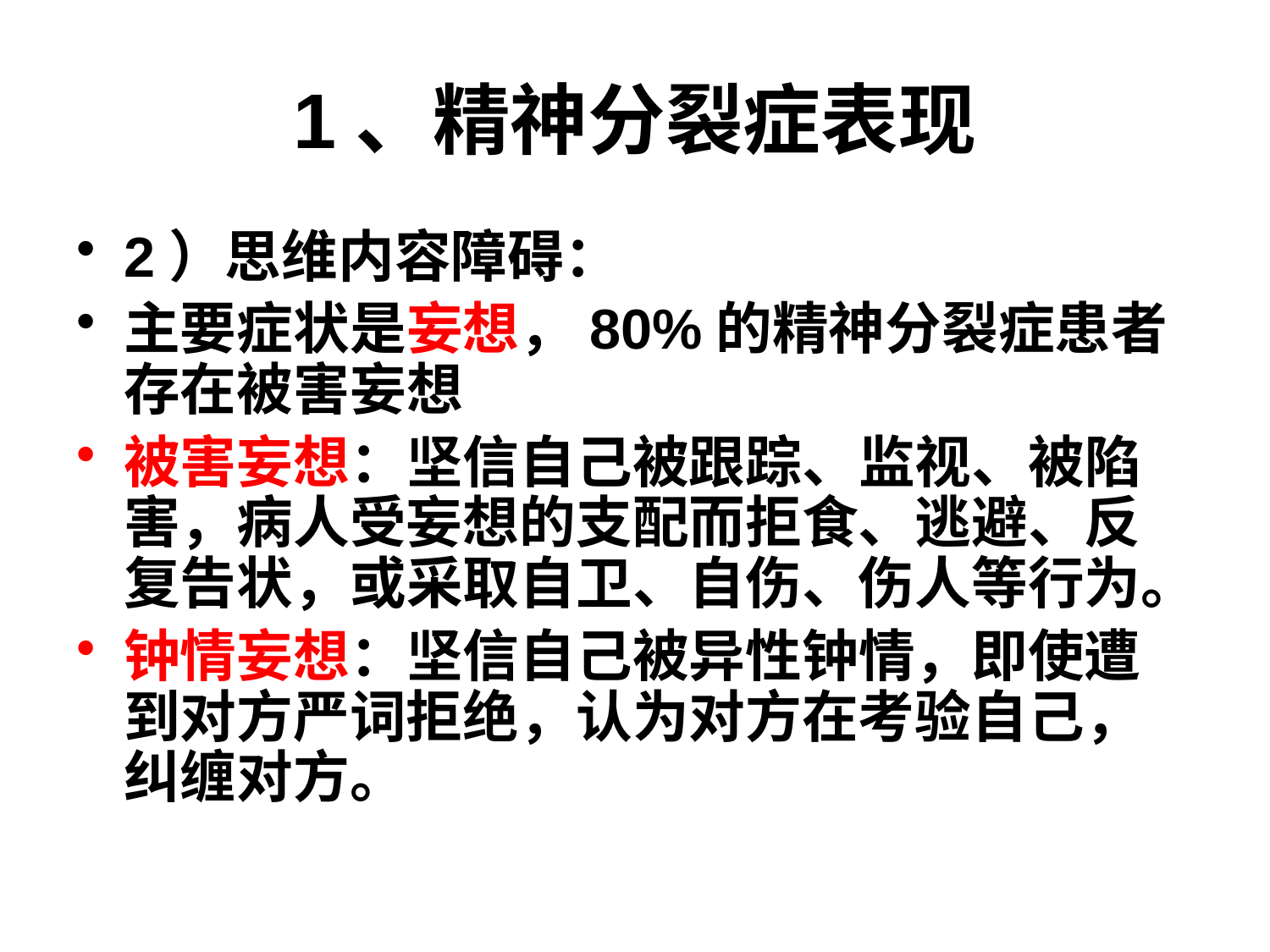

# 1、精神分裂症表现
2）思维内容障碍：
主要症状是妄想，80%的精神分裂症患者存在被害妄想
被害妄想：坚信自己被跟踪、监视、被陷害，病人受妄想的支配而拒食、逃避、反复告状，或采取自卫、自伤、伤人等行为。
钟情妄想：坚信自己被异性钟情，即使遭到对方严词拒绝，认为对方在考验自己，纠缠对方。